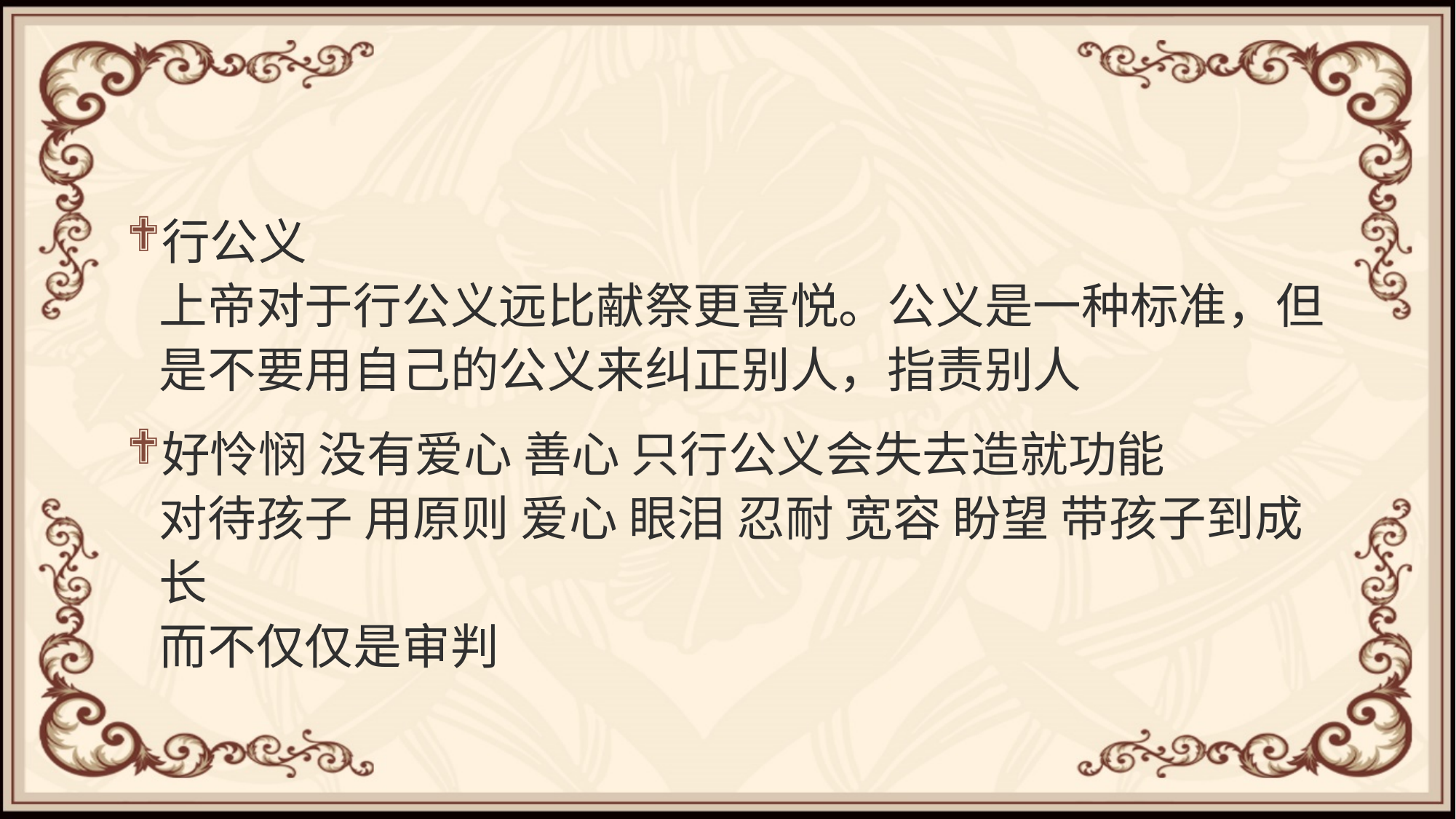

#
行公义
上帝对于行公义远比献祭更喜悦。公义是一种标准，但是不要用自己的公义来纠正别人，指责别人
好怜悯 没有爱心 善心 只行公义会失去造就功能
对待孩子 用原则 爱心 眼泪 忍耐 宽容 盼望 带孩子到成长
而不仅仅是审判